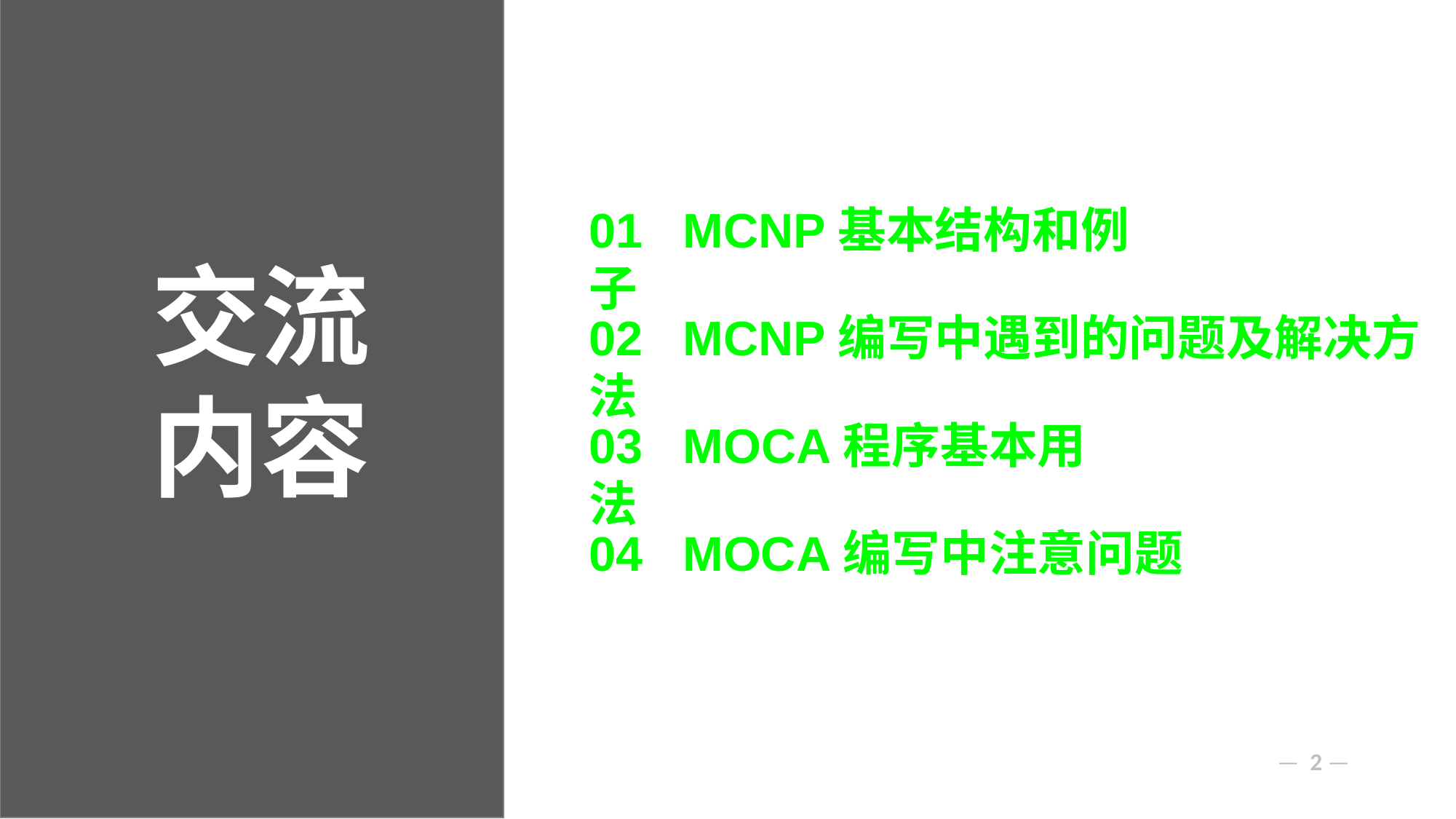

01   MCNP基本结构和例子
交流内容
02   MCNP编写中遇到的问题及解决方法
03   MOCA程序基本用法
04   MOCA编写中注意问题